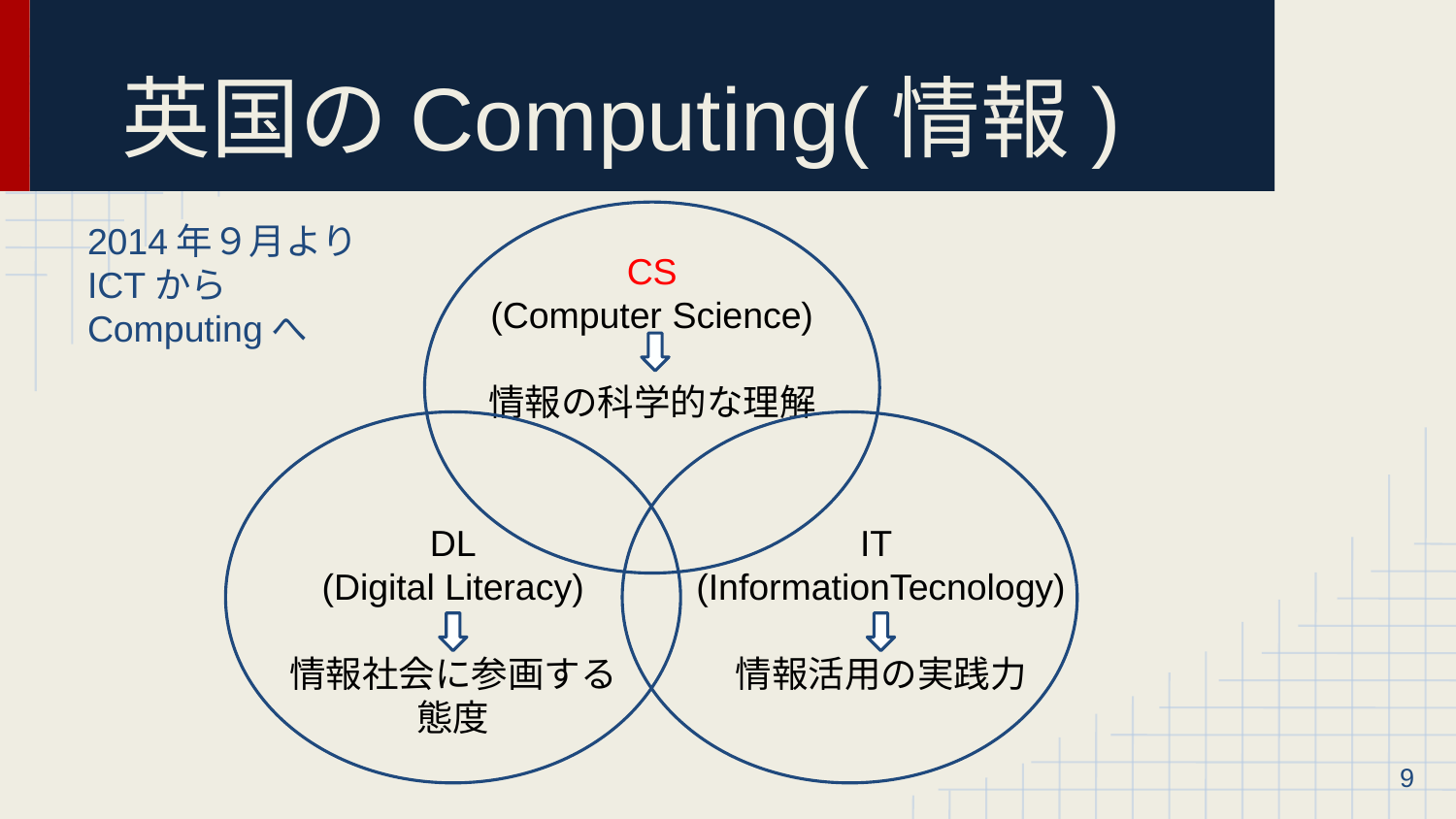

# 英国のComputing(情報)

CS
(Computer Science)

情報の科学的な理解
2014年９月より
ICTから
Computingへ

DL
(Digital Literacy)

情報社会に参画する
態度

IT
(InformationTecnology)

情報活用の実践力

9